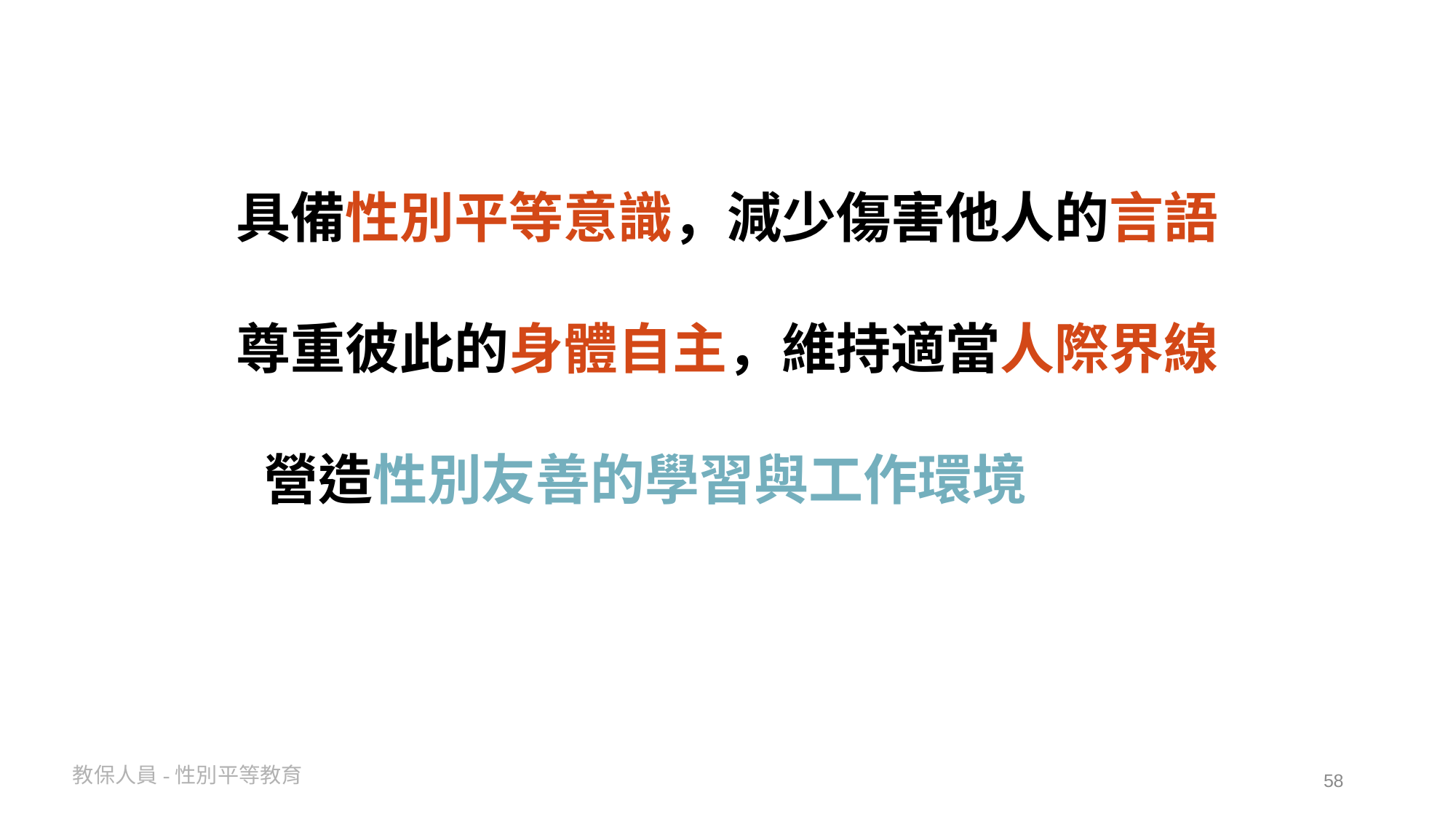

# 具備性別平等意識，減少傷害他人的言語
尊重彼此的身體自主，維持適當人際界線營造性別友善的學習與工作環境
教保人員-性別平等教育
58